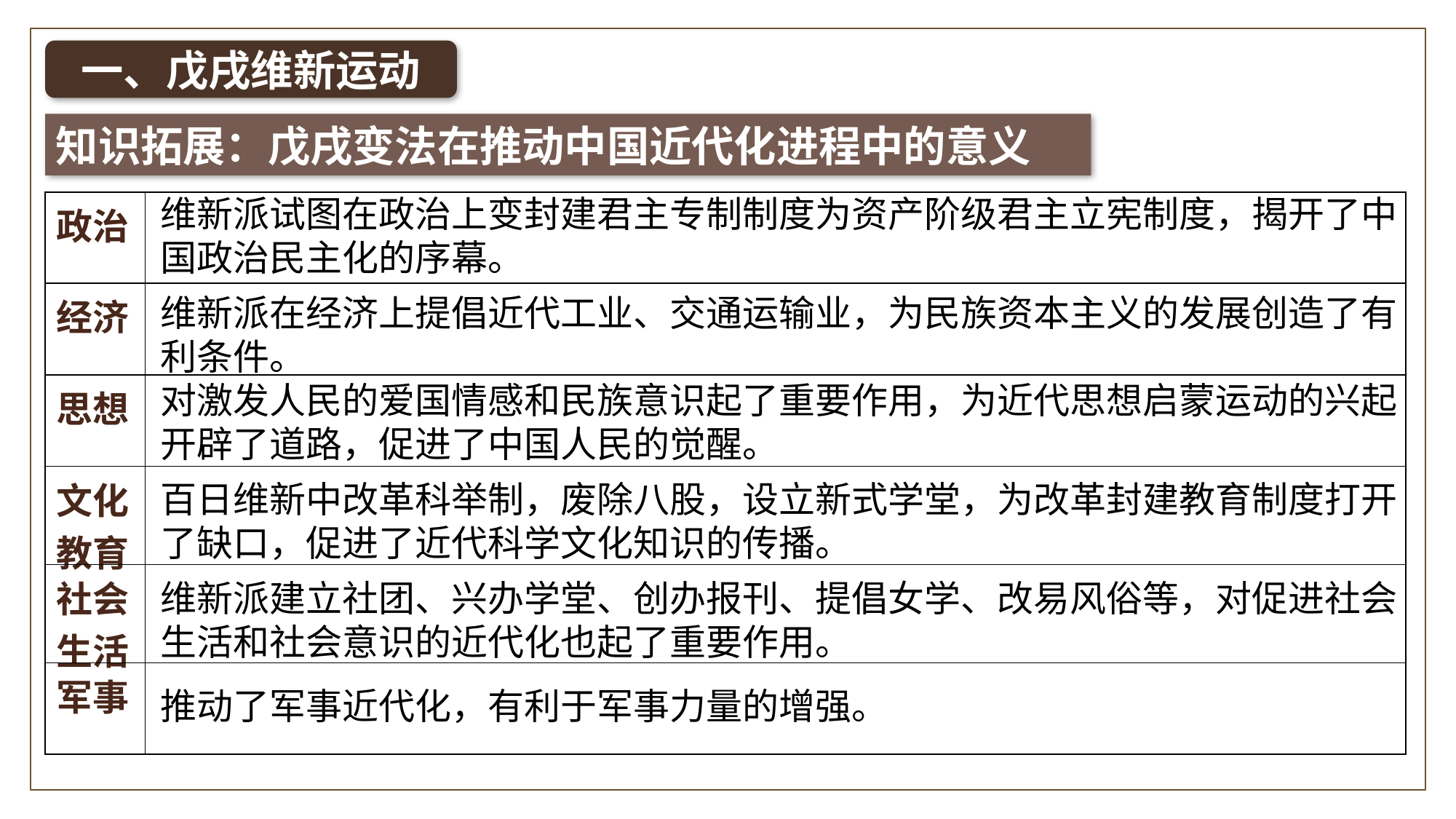

一、戊戌维新运动
知识拓展：戊戌变法在推动中国近代化进程中的意义
维新派试图在政治上变封建君主专制制度为资产阶级君主立宪制度，揭开了中国政治民主化的序幕。
| 政治 |  |
| --- | --- |
| 经济 |  |
| 思想 |  |
| 文化 教育 |  |
| 社会生活 |  |
| 军事 |  |
维新派在经济上提倡近代工业、交通运输业，为民族资本主义的发展创造了有利条件。
对激发人民的爱国情感和民族意识起了重要作用，为近代思想启蒙运动的兴起开辟了道路，促进了中国人民的觉醒。
百日维新中改革科举制，废除八股，设立新式学堂，为改革封建教育制度打开了缺口，促进了近代科学文化知识的传播。
维新派建立社团、兴办学堂、创办报刊、提倡女学、改易风俗等，对促进社会生活和社会意识的近代化也起了重要作用。
推动了军事近代化，有利于军事力量的增强。